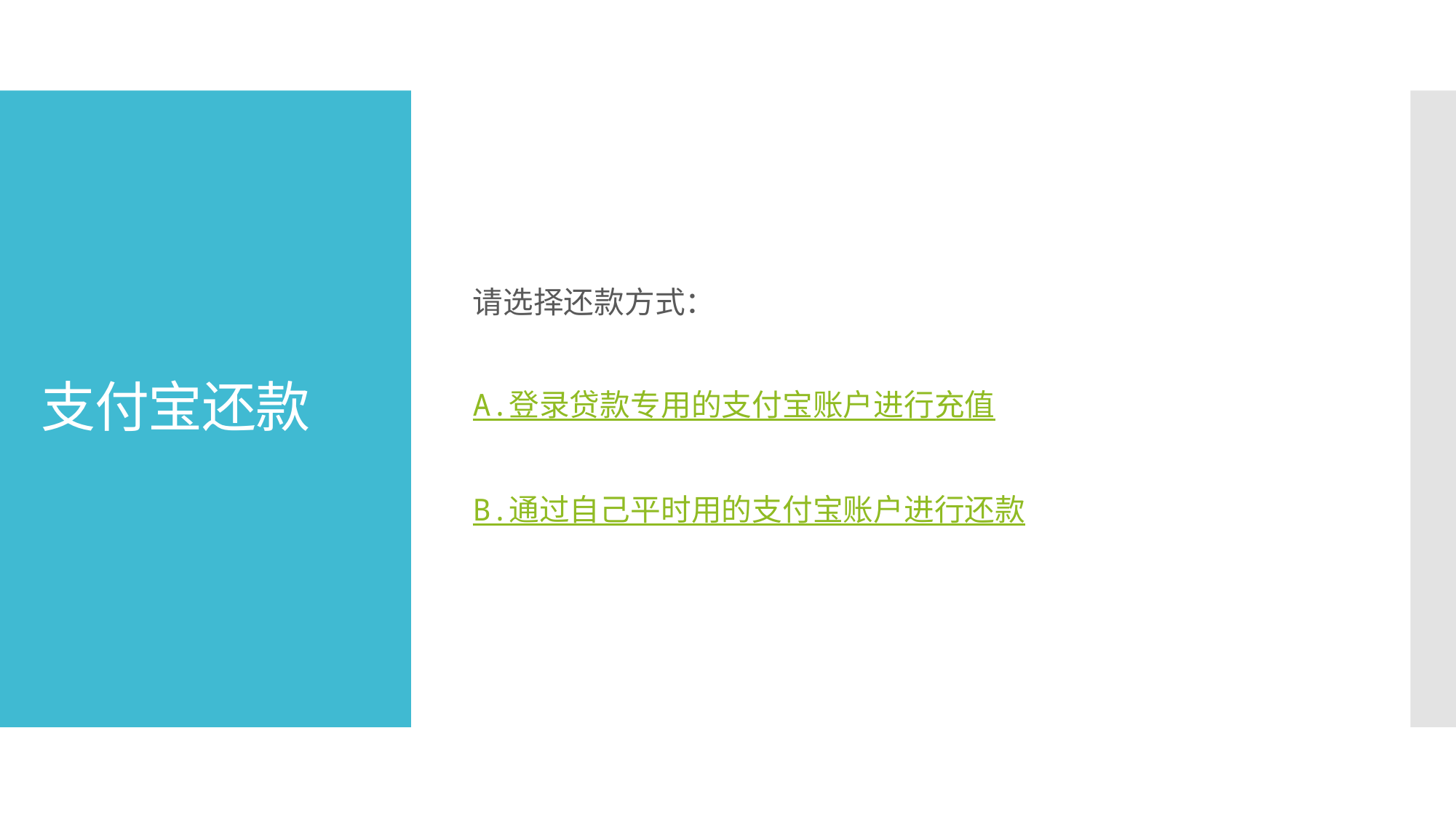

请选择还款方式：

A.登录贷款专用的支付宝账户进行充值

B.通过自己平时用的支付宝账户进行还款
# 支付宝还款